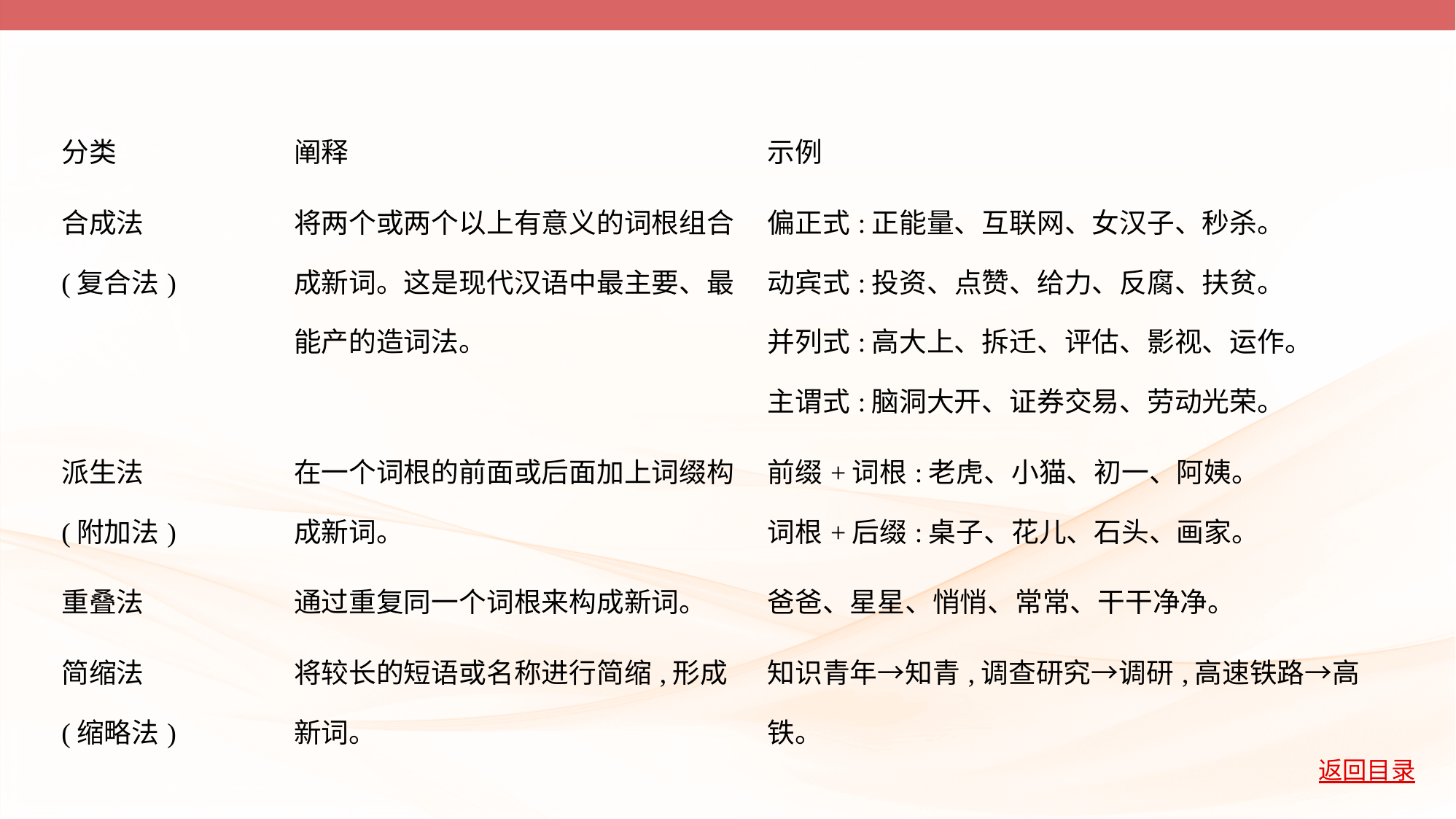

| 分类 | 阐释 | 示例 |
| --- | --- | --- |
| 合成法 (复合法) | 将两个或两个以上有意义的词根组合成新词。这是现代汉语中最主要、最能产的造词法。 | 偏正式:正能量、互联网、女汉子、秒杀。 动宾式:投资、点赞、给力、反腐、扶贫。 并列式:高大上、拆迁、评估、影视、运作。 主谓式:脑洞大开、证券交易、劳动光荣。 |
| 派生法 (附加法) | 在一个词根的前面或后面加上词缀构成新词。 | 前缀+词根:老虎、小猫、初一、阿姨。 词根+后缀:桌子、花儿、石头、画家。 |
| 重叠法 | 通过重复同一个词根来构成新词。 | 爸爸、星星、悄悄、常常、干干净净。 |
| 简缩法 (缩略法) | 将较长的短语或名称进行简缩,形成 新词。 | 知识青年→知青,调查研究→调研,高速铁路→高铁。 |